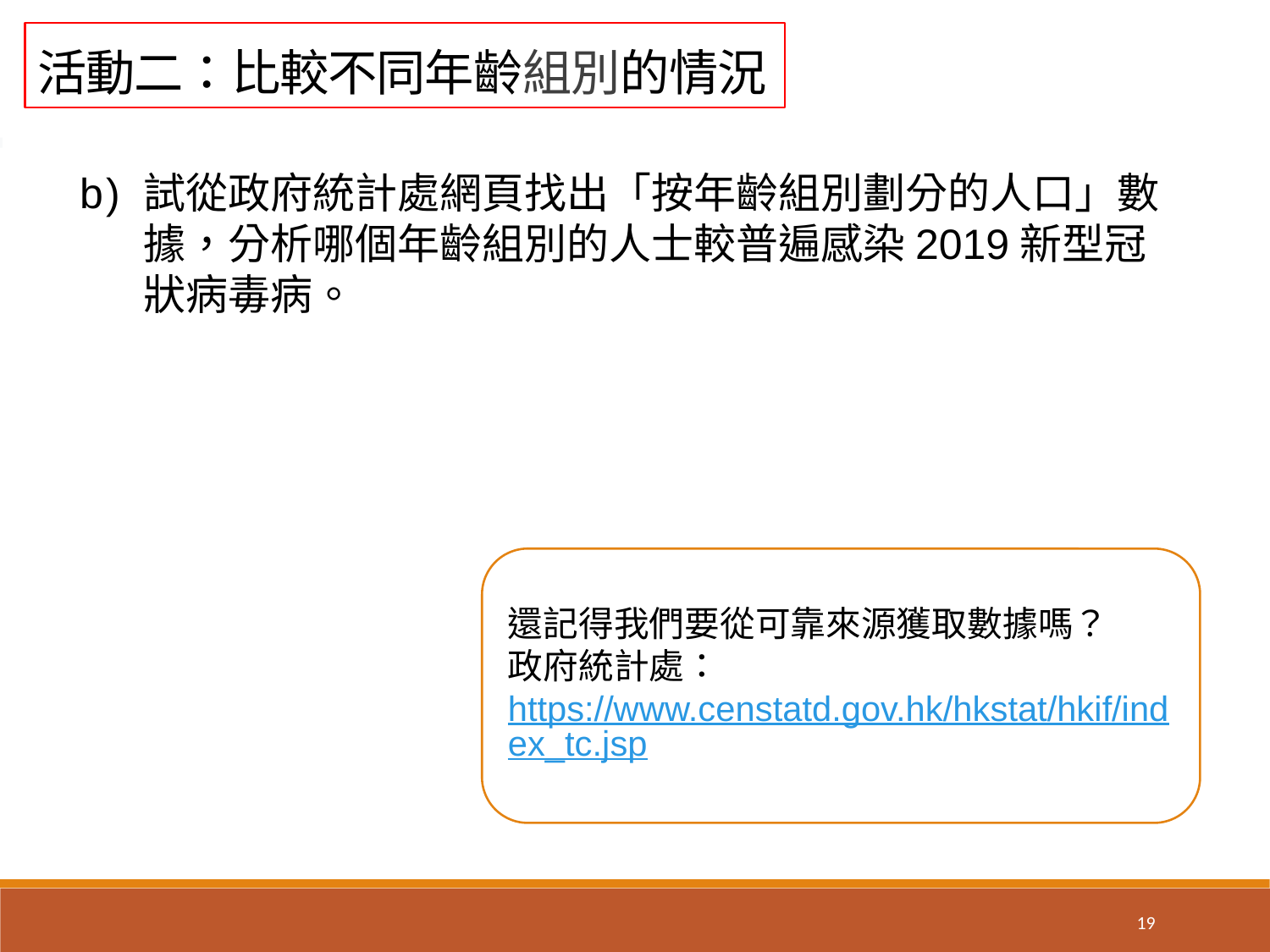

活動二：比較不同年齡組別的情況

試從政府統計處網頁找出「按年齡組別劃分的人口」數據，分析哪個年齡組別的人士較普遍感染2019新型冠狀病毒病。

還記得我們要從可靠來源獲取數據嗎？
政府統計處：
https://www.censtatd.gov.hk/hkstat/hkif/index_tc.jsp

19